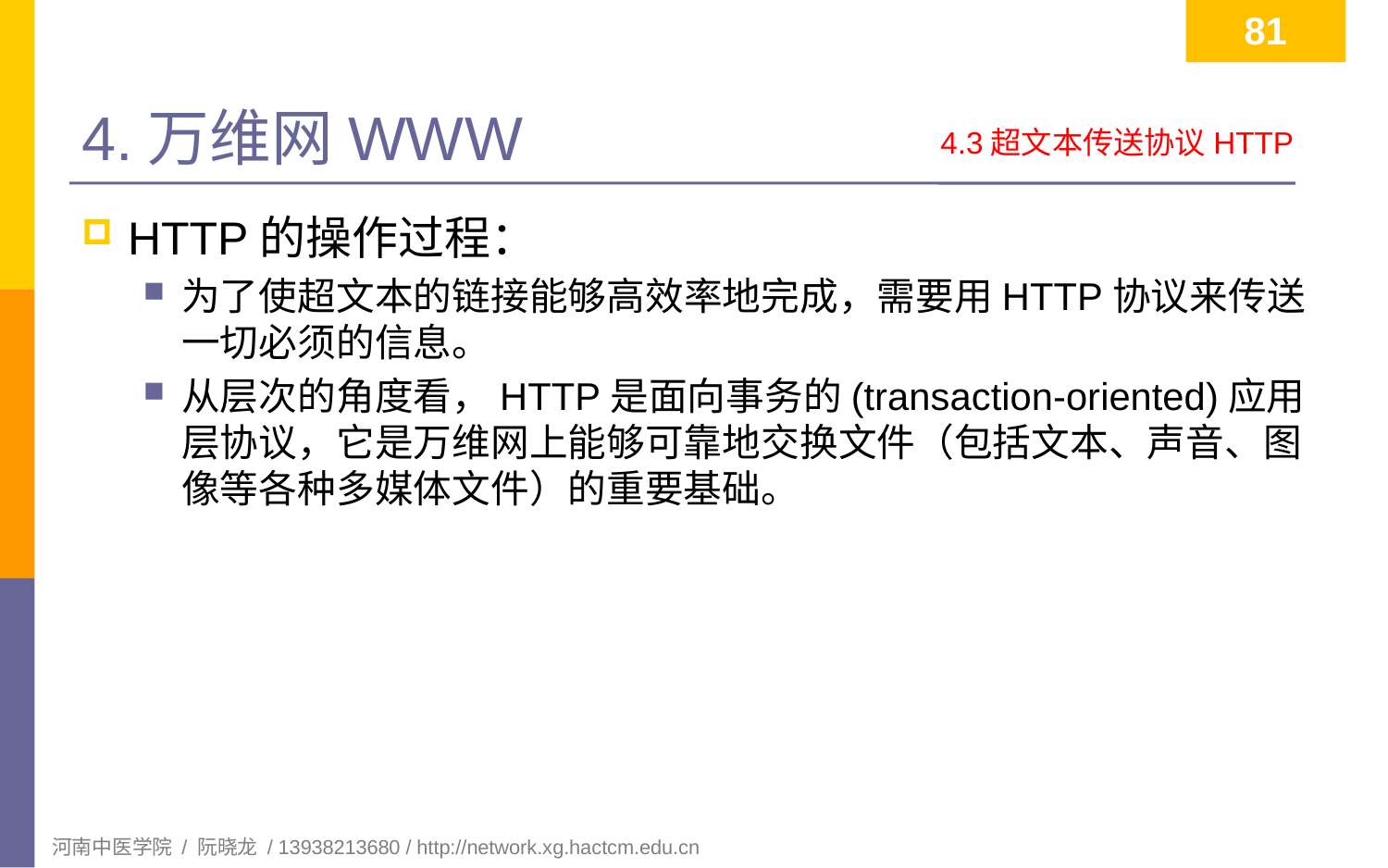

81
# 4.万维网WWW
4.3超文本传送协议HTTP
HTTP的操作过程：
为了使超文本的链接能够高效率地完成，需要用HTTP协议来传送一切必须的信息。
从层次的角度看，HTTP是面向事务的(transaction-oriented)应用层协议，它是万维网上能够可靠地交换文件（包括文本、声音、图像等各种多媒体文件）的重要基础。